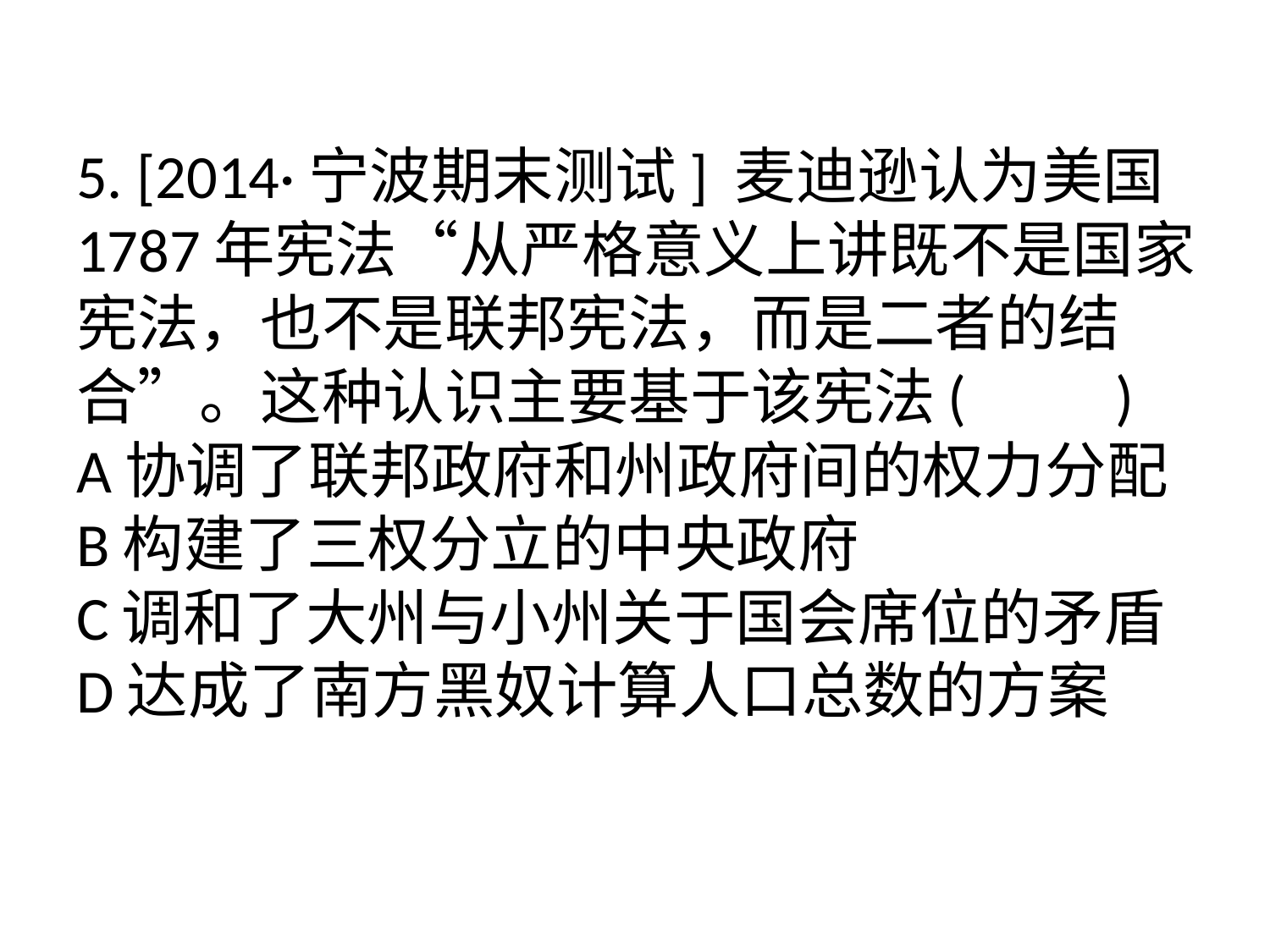

# 5. [2014·宁波期末测试] 麦迪逊认为美国1787年宪法“从严格意义上讲既不是国家宪法，也不是联邦宪法，而是二者的结合”。这种认识主要基于该宪法(　　) A协调了联邦政府和州政府间的权力分配 B构建了三权分立的中央政府 C调和了大州与小州关于国会席位的矛盾 D达成了南方黑奴计算人口总数的方案